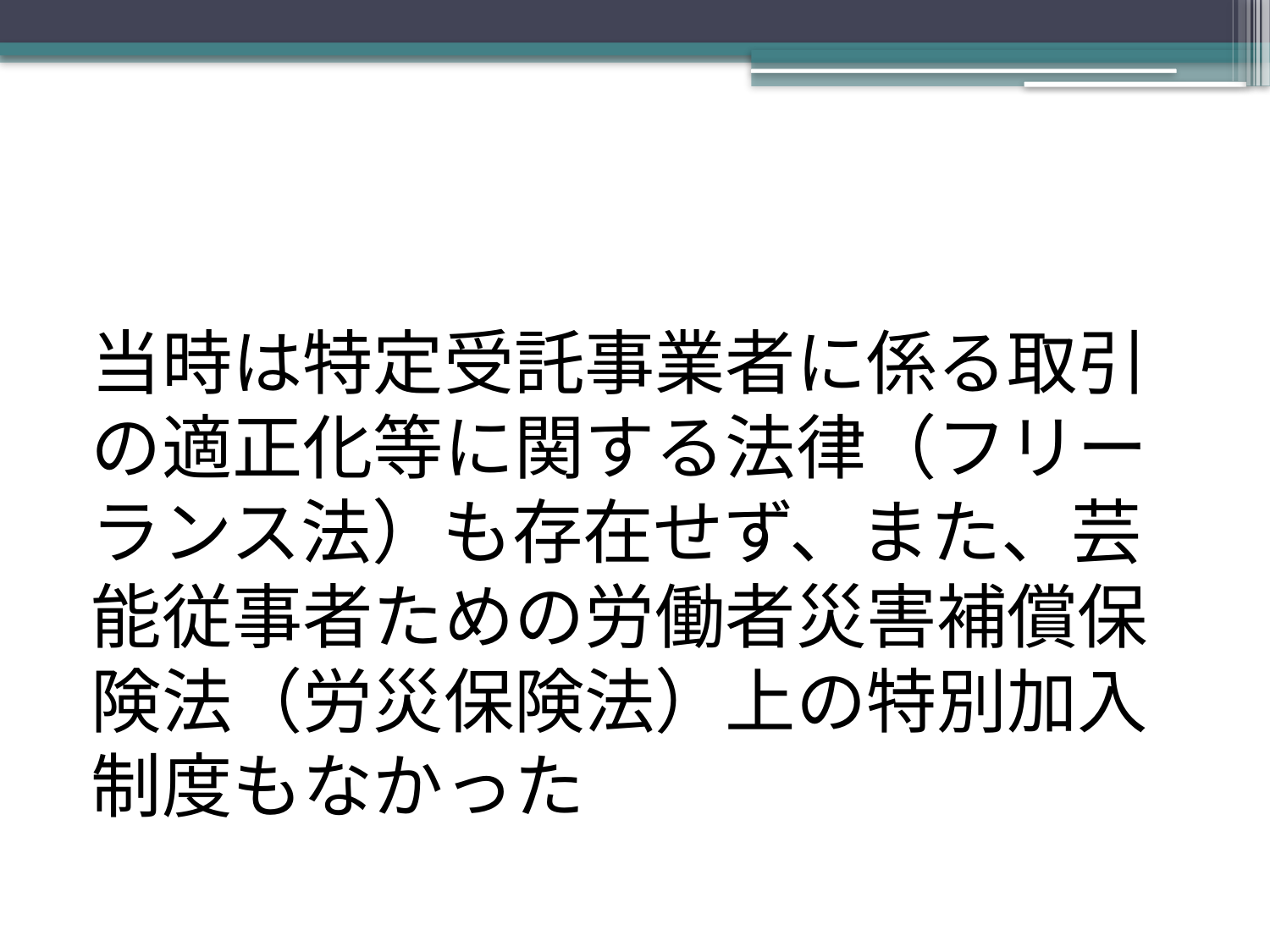

当時は特定受託事業者に係る取引の適正化等に関する法律（フリーランス法）も存在せず、また、芸能従事者ための労働者災害補償保険法（労災保険法）上の特別加入制度もなかった